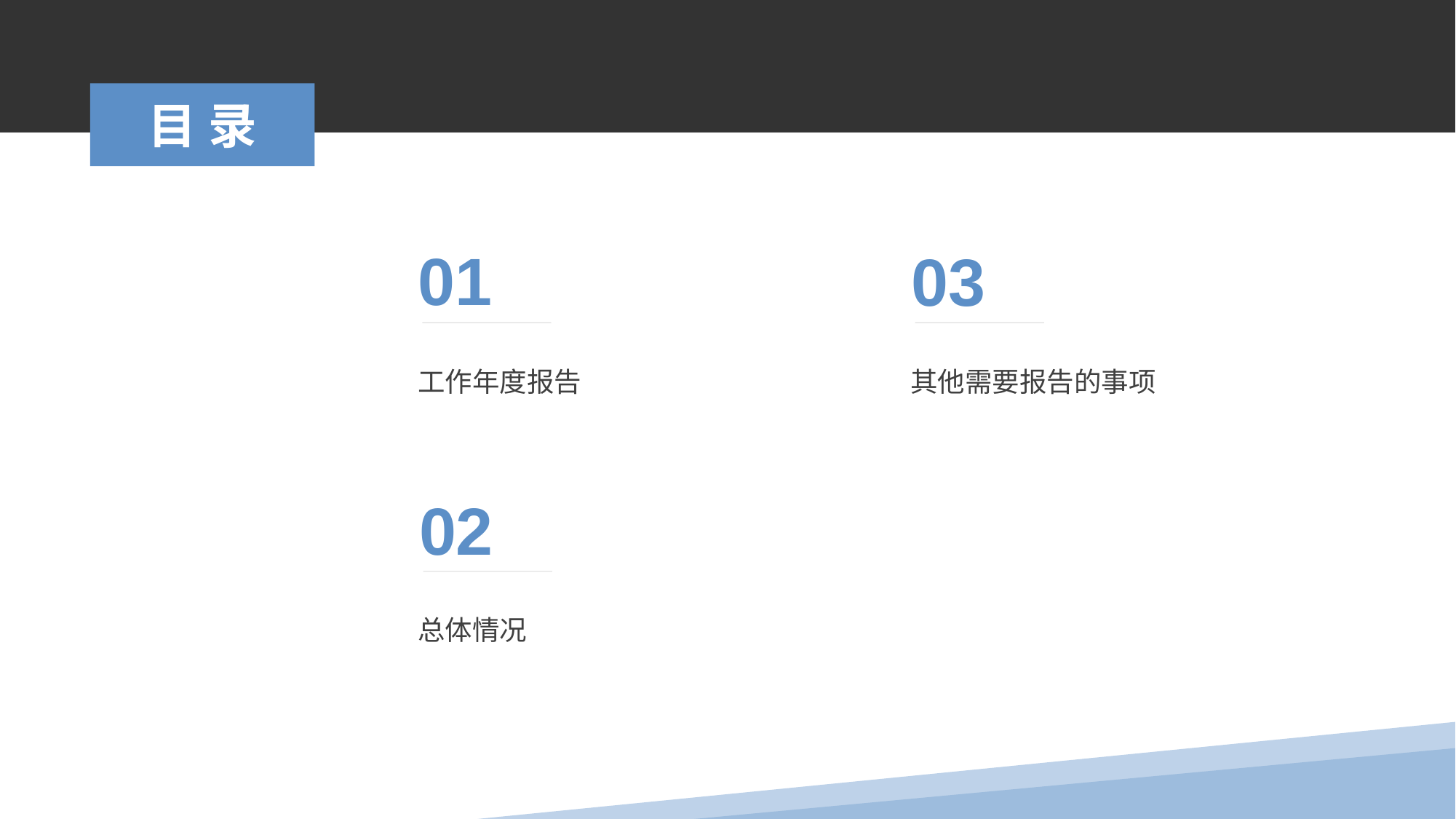

目录
01
03
工作年度报告
其他需要报告的事项
02
总体情况